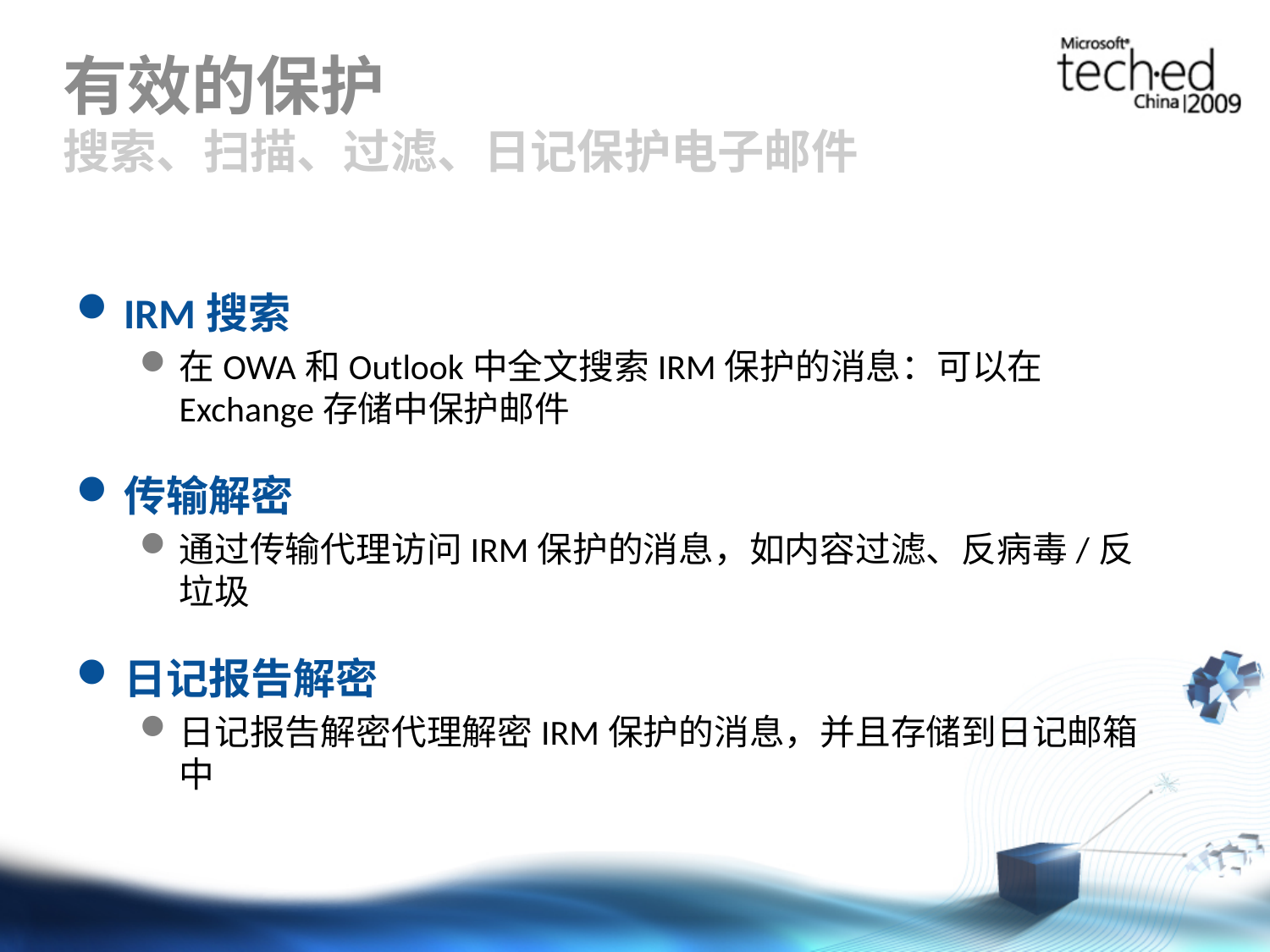

# 有效的保护 搜索、扫描、过滤、日记保护电子邮件

IRM搜索
在OWA和Outlook中全文搜索IRM保护的消息：可以在Exchange存储中保护邮件
传输解密
通过传输代理访问IRM保护的消息，如内容过滤、反病毒/反垃圾
日记报告解密
日记报告解密代理解密IRM保护的消息，并且存储到日记邮箱中

				=